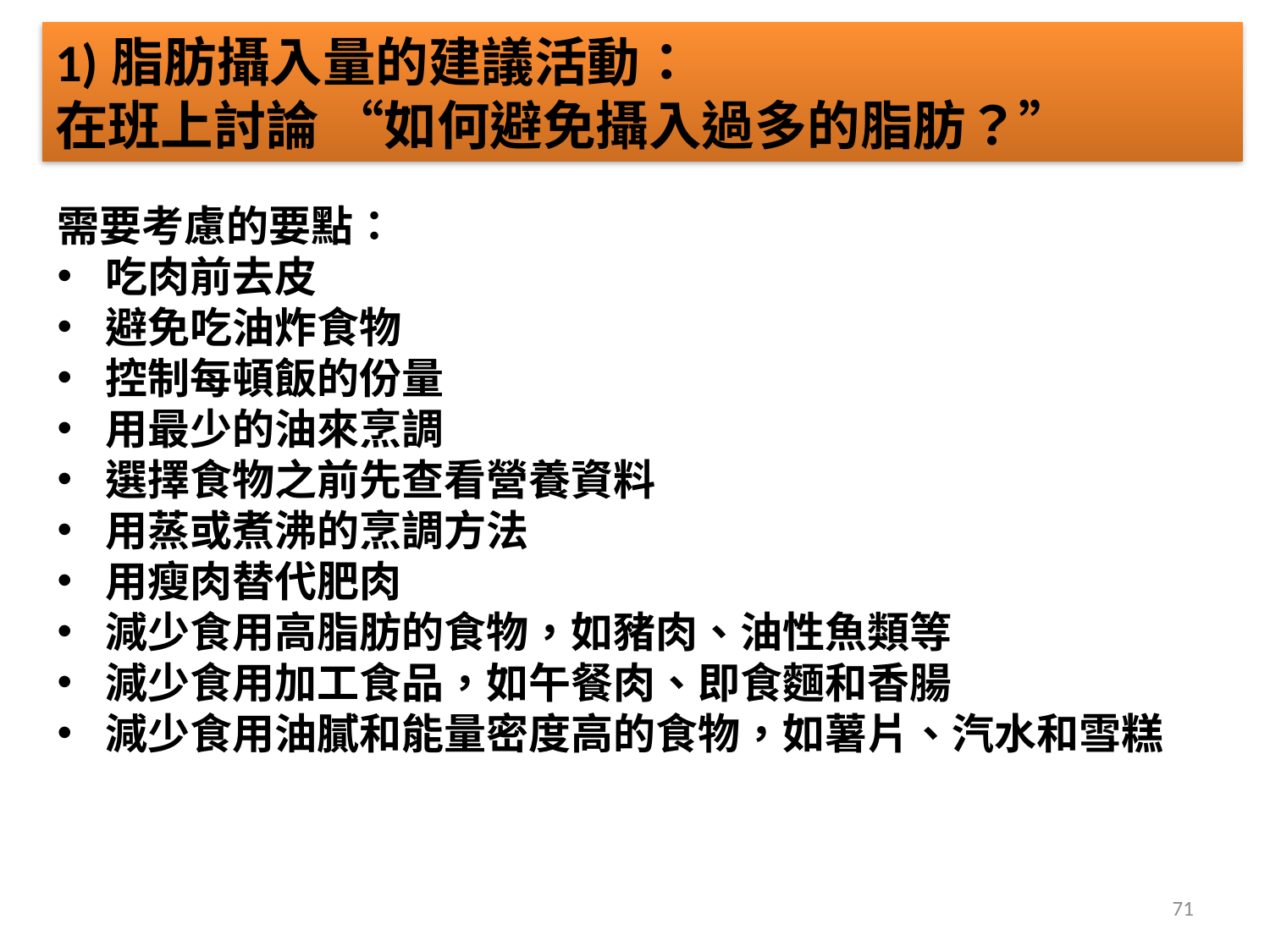

1)脂肪攝入量的建議活動：
在班上討論 “如何避免攝入過多的脂肪？”
需要考慮的要點：
吃肉前去皮
避免吃油炸食物
控制每頓飯的份量
用最少的油來烹調
選擇食物之前先查看營養資料
用蒸或煮沸的烹調方法
用瘦肉替代肥肉
減少食用高脂肪的食物，如豬肉、油性魚類等
減少食用加工食品，如午餐肉、即食麵和香腸
減少食用油膩和能量密度高的食物，如薯片、汽水和雪糕
71